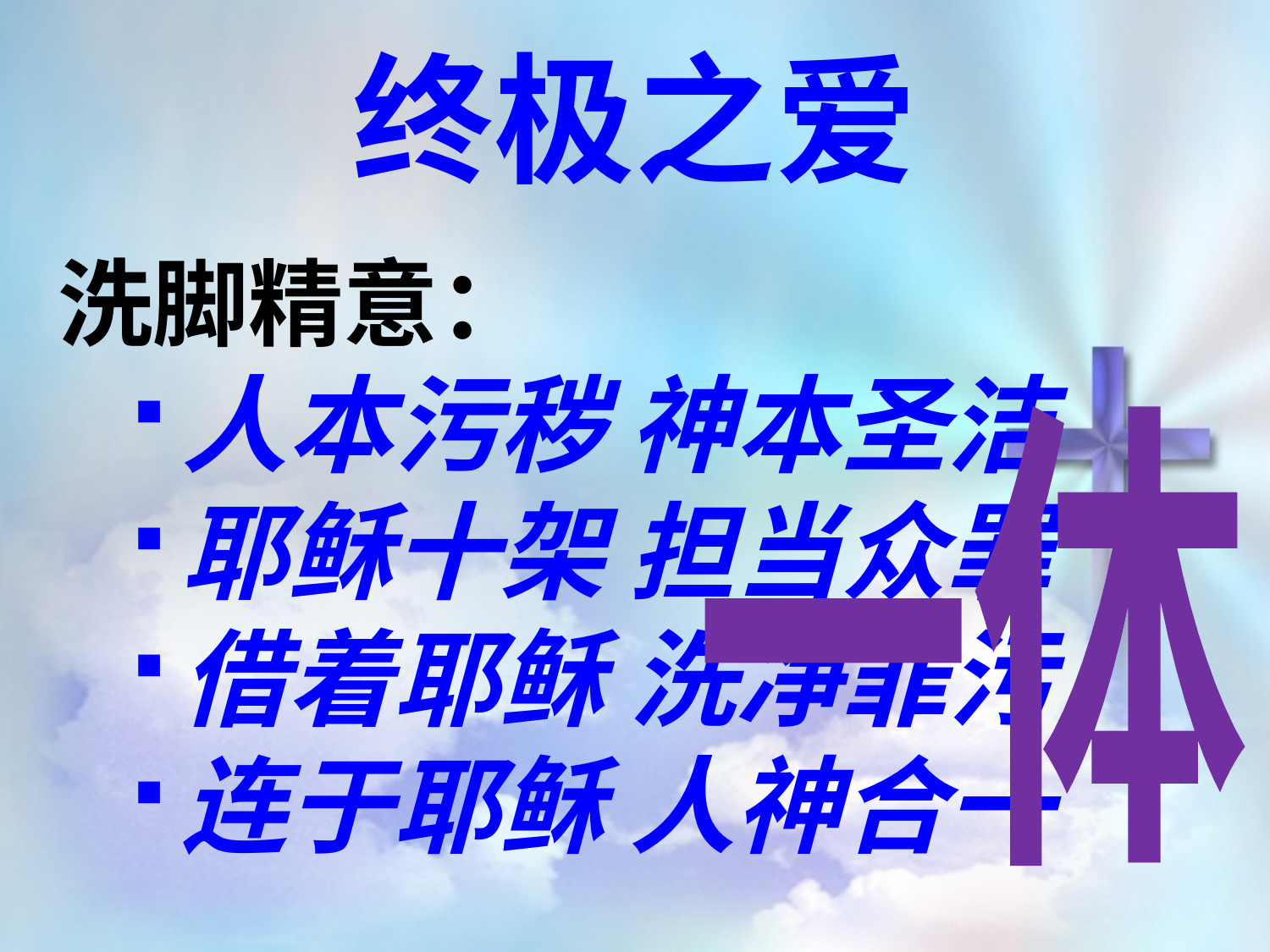

终极之爱
洗脚精意：
人本污秽 神本圣洁
耶稣十架 担当众罪
借着耶稣 洗净罪污
连于耶稣 人神合一
一体